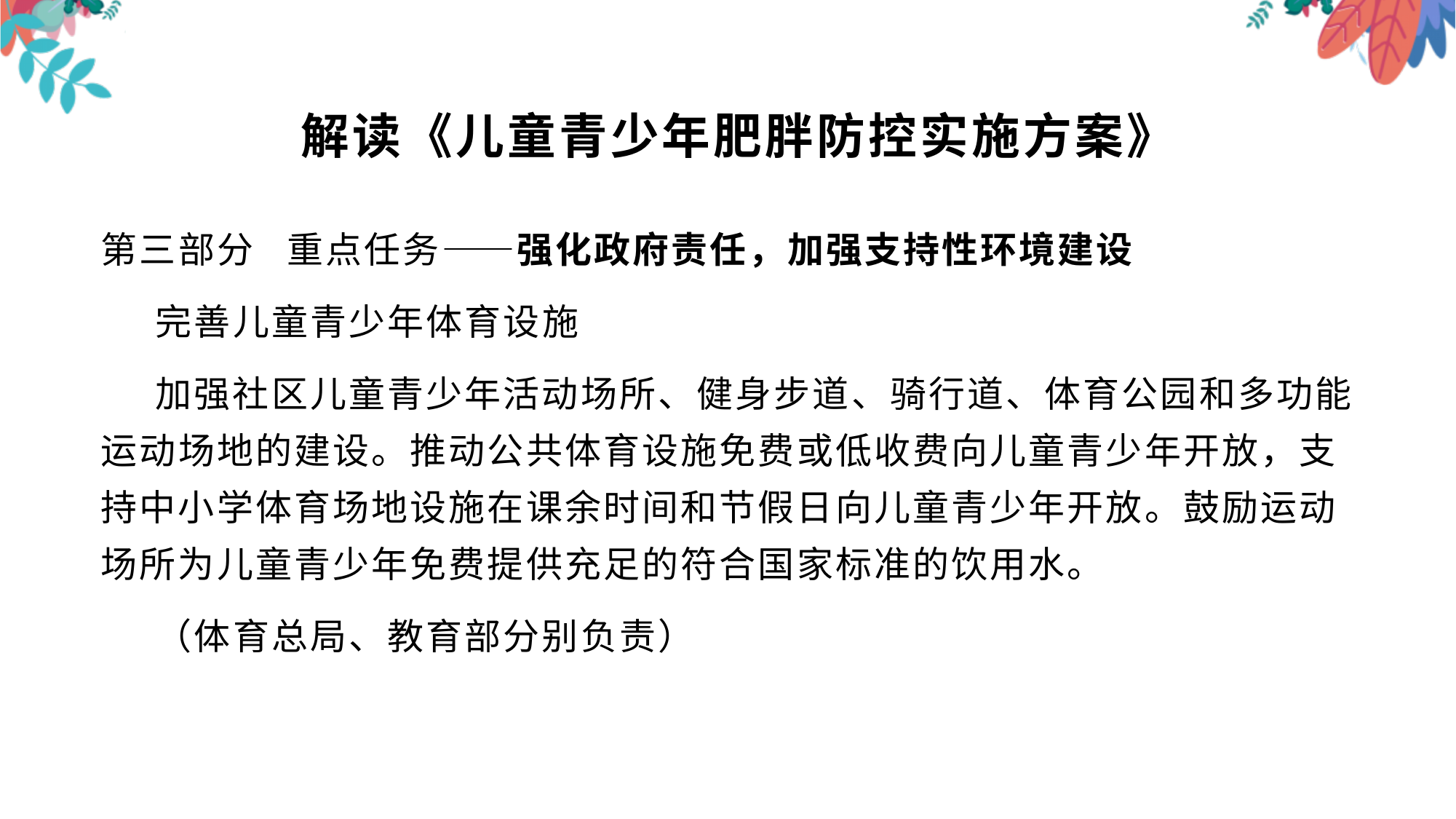

# 解读《儿童青少年肥胖防控实施方案》
第三部分   重点任务——强化政府责任，加强支持性环境建设
完善儿童青少年体育设施
加强社区儿童青少年活动场所、健身步道、骑行道、体育公园和多功能运动场地的建设。推动公共体育设施免费或低收费向儿童青少年开放，支持中小学体育场地设施在课余时间和节假日向儿童青少年开放。鼓励运动场所为儿童青少年免费提供充足的符合国家标准的饮用水。
（体育总局、教育部分别负责）